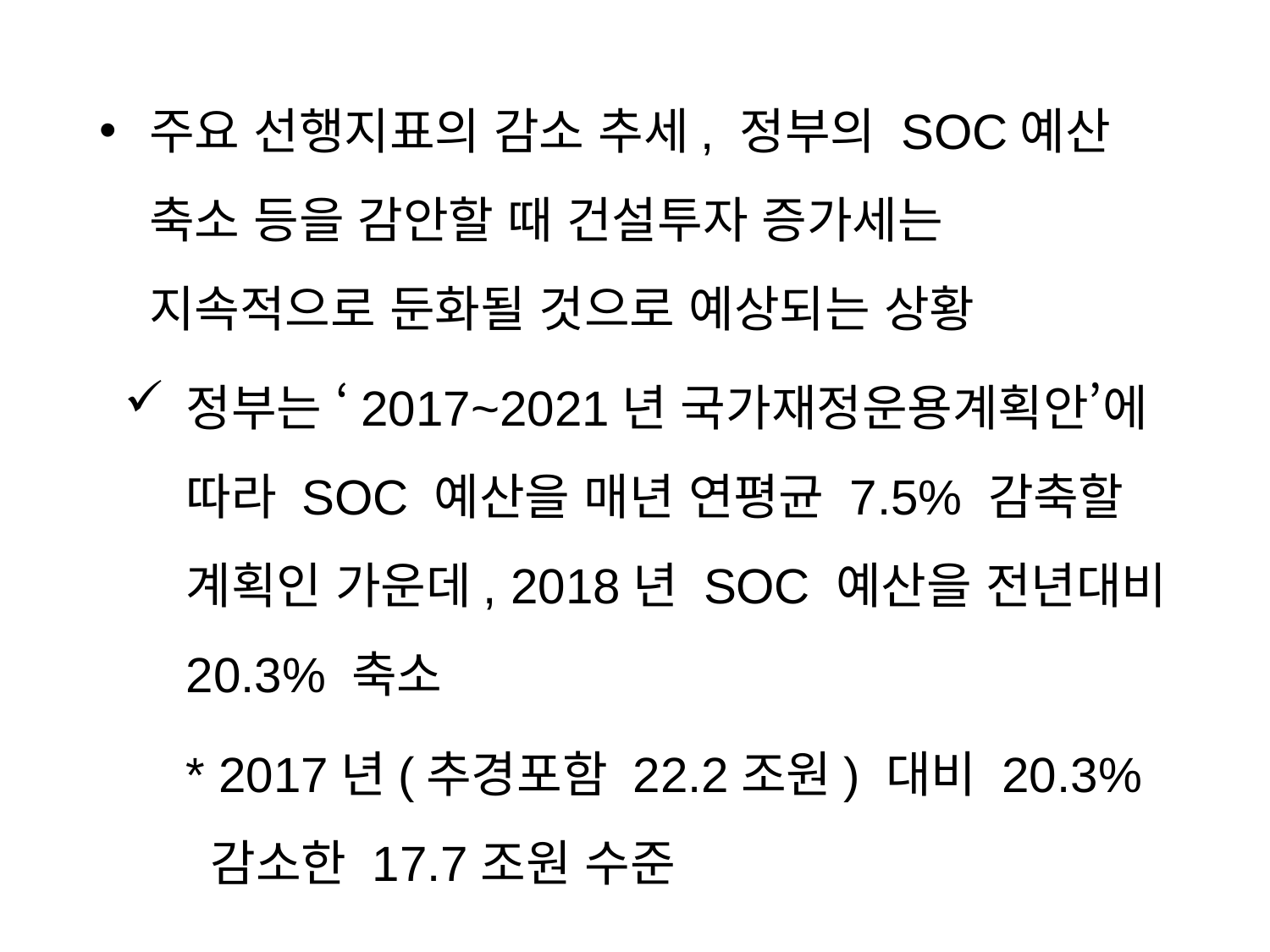

주요 선행지표의 감소 추세, 정부의 SOC예산 축소 등을 감안할 때 건설투자 증가세는 지속적으로 둔화될 것으로 예상되는 상황
정부는 ‘2017~2021년 국가재정운용계획안’에 따라 SOC 예산을 매년 연평균 7.5% 감축할 계획인 가운데, 2018년 SOC 예산을 전년대비 20.3% 축소
* 2017년(추경포함 22.2조원) 대비 20.3%   감소한 17.7조원 수준